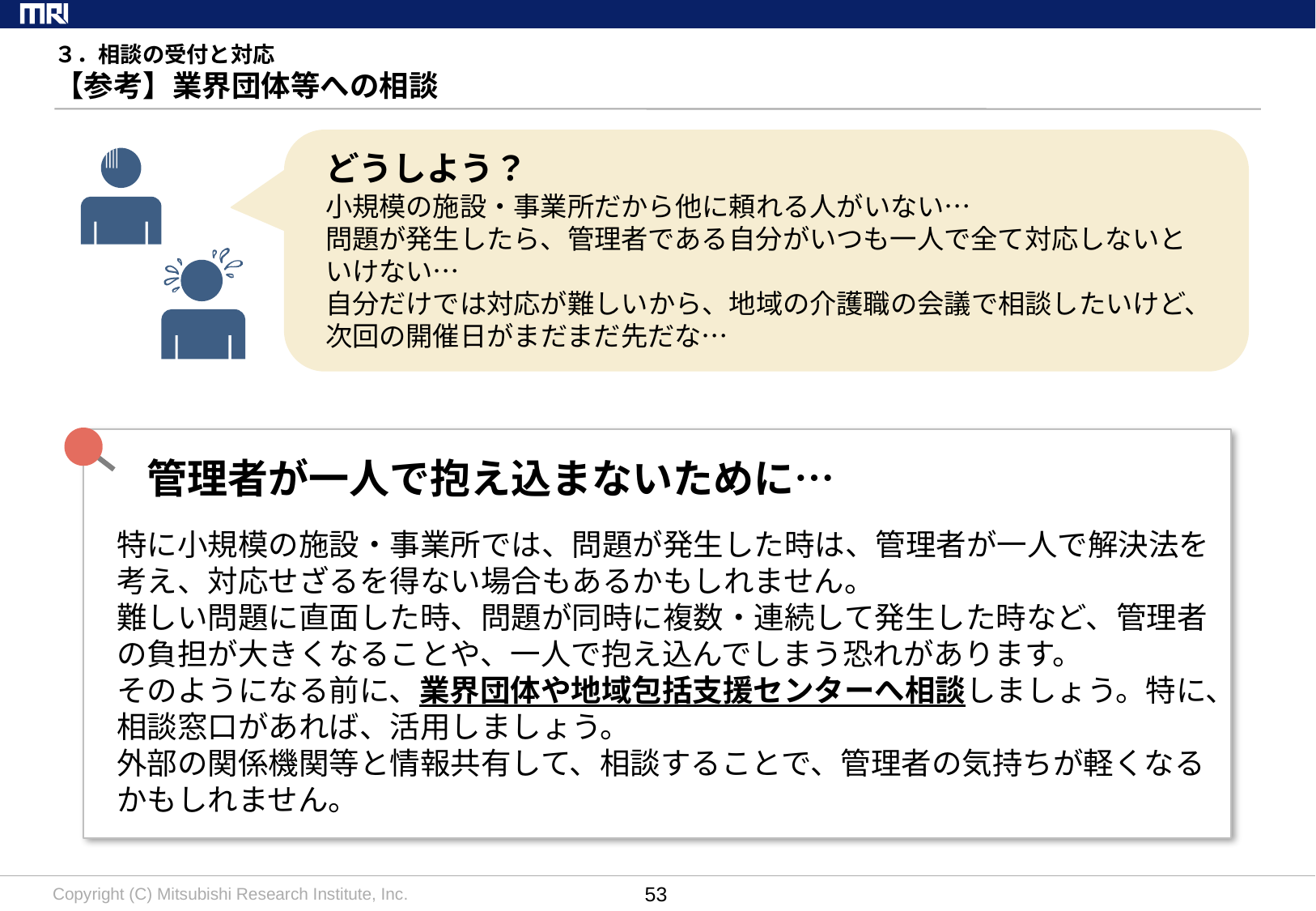

# ３．相談の受付と対応 【参考】業界団体等への相談

どうしよう？
小規模の施設・事業所だから他に頼れる人がいない…
問題が発生したら、管理者である自分がいつも一人で全て対応しないと
いけない…
自分だけでは対応が難しいから、地域の介護職の会議で相談したいけど、
次回の開催日がまだまだ先だな…

　管理者が一人で抱え込まないために…

特に小規模の施設・事業所では、問題が発生した時は、管理者が一人で解決法を考え、対応せざるを得ない場合もあるかもしれません。
難しい問題に直面した時、問題が同時に複数・連続して発生した時など、管理者の負担が大きくなることや、一人で抱え込んでしまう恐れがあります。
そのようになる前に、業界団体や地域包括支援センターへ相談しましょう。特に、相談窓口があれば、活用しましょう。
外部の関係機関等と情報共有して、相談することで、管理者の気持ちが軽くなるかもしれません。